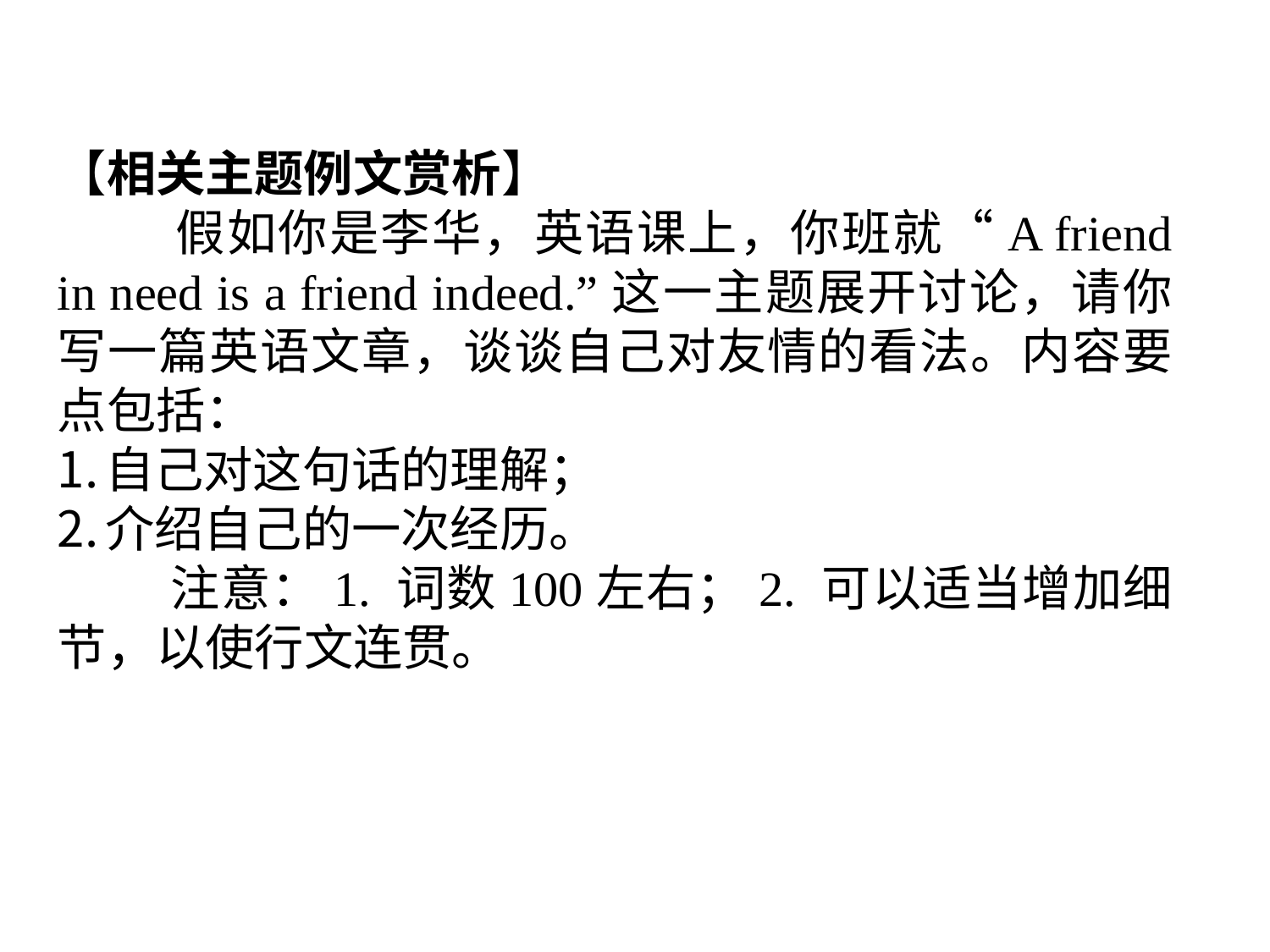

【相关主题例文赏析】
    假如你是李华，英语课上，你班就“A friend in need is a friend indeed.”这一主题展开讨论，请你写一篇英语文章，谈谈自己对友情的看法。内容要点包括：
自己对这句话的理解；
介绍自己的一次经历。
    注意：1. 词数100左右；2. 可以适当增加细节，以使行文连贯。